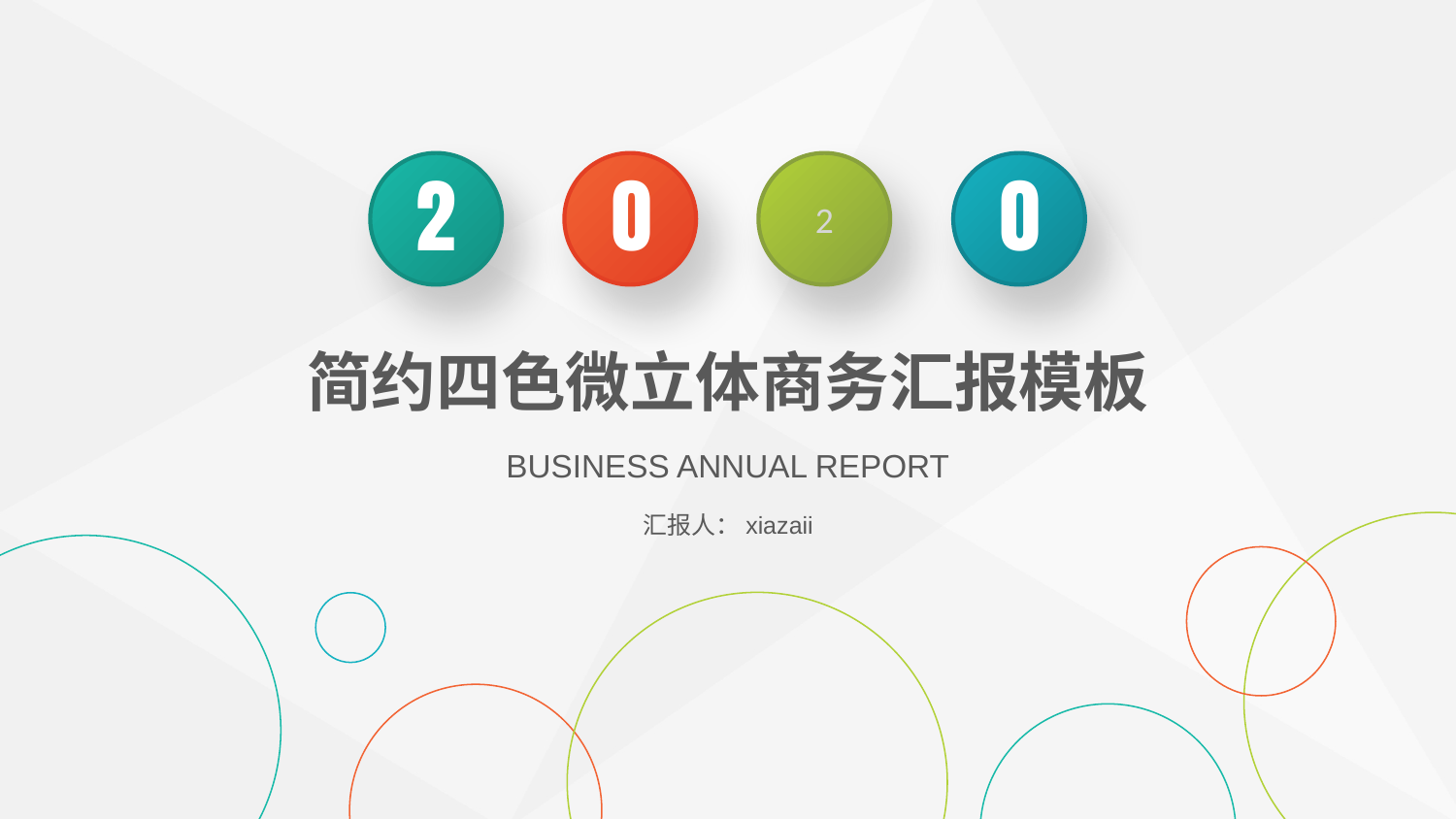

2

2
0
0
简约四色微立体商务汇报模板
BUSINESS ANNUAL REPORT
汇报人：xiazaii